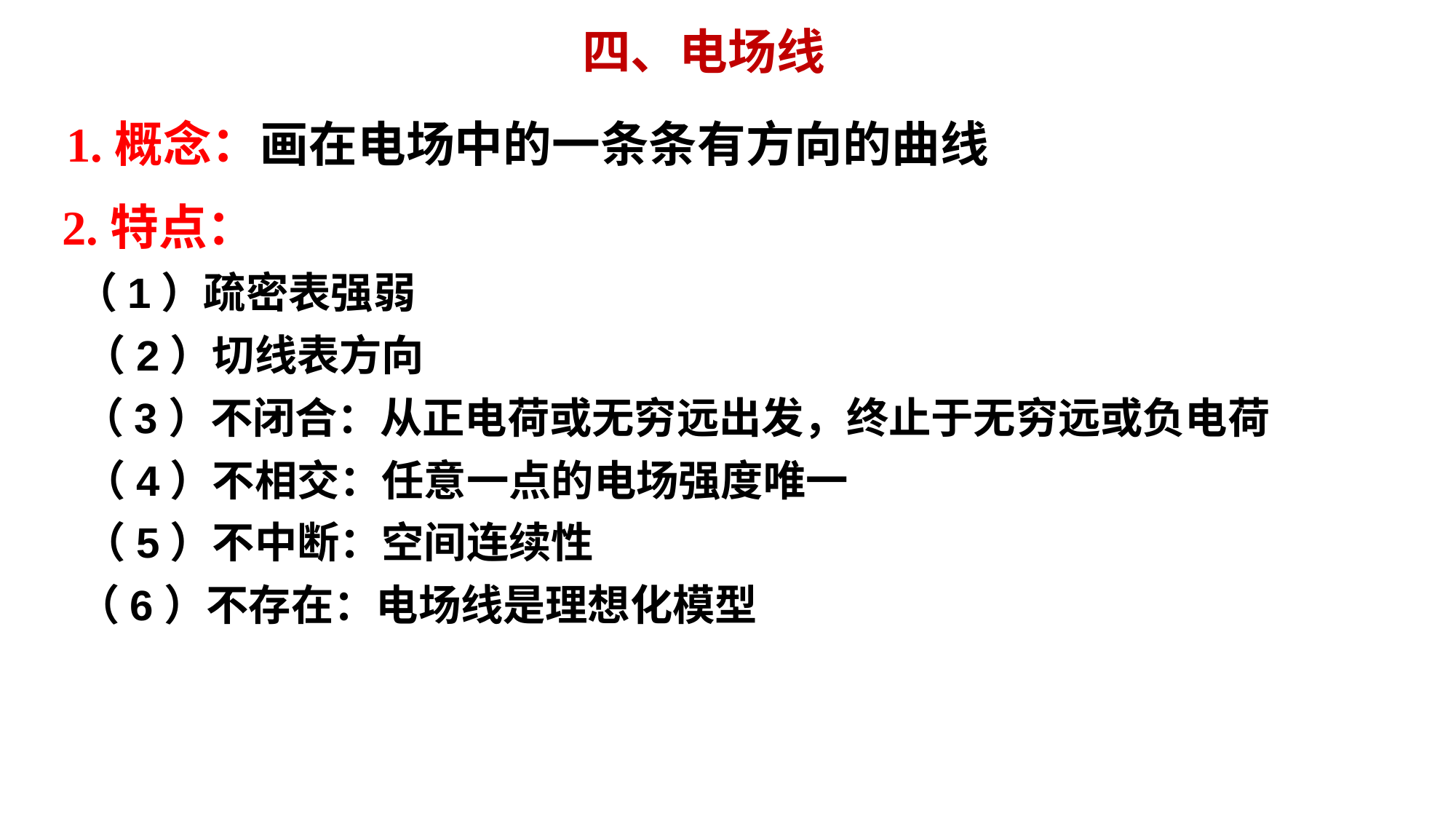

四、电场线
1.概念：画在电场中的一条条有方向的曲线
2.特点：
（1）疏密表强弱
（2）切线表方向
（3）不闭合：从正电荷或无穷远出发，终止于无穷远或负电荷
（4）不相交：任意一点的电场强度唯一
（5）不中断：空间连续性
（6）不存在：电场线是理想化模型